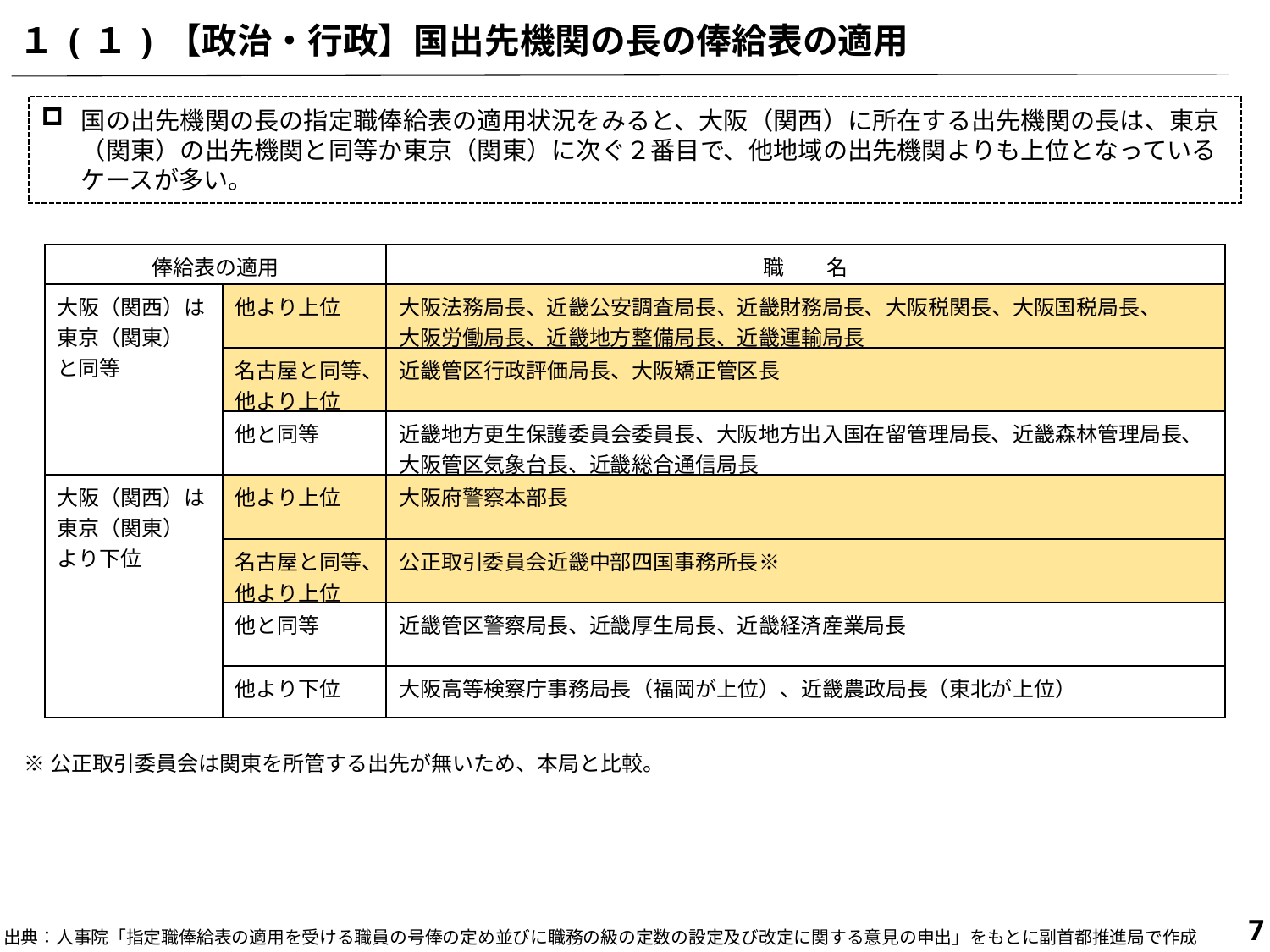

１(１)【政治・行政】国出先機関の長の俸給表の適用
国の出先機関の長の指定職俸給表の適用状況をみると、大阪（関西）に所在する出先機関の長は、東京（関東）の出先機関と同等か東京（関東）に次ぐ２番目で、他地域の出先機関よりも上位となっているケースが多い。
| 俸給表の適用 | 俸給表上の適用 | 職　　名 |
| --- | --- | --- |
| 大阪（関西）は 東京（関東） と同等 | 他より上位 | 大阪法務局長、近畿公安調査局長、近畿財務局長、大阪税関長、大阪国税局長、 大阪労働局長、近畿地方整備局長、近畿運輸局長 |
|  | 名古屋と同等、 他より上位 | 近畿管区行政評価局長、大阪矯正管区長 |
|  | 他と同等 | 近畿地方更生保護委員会委員長、大阪地方出入国在留管理局長、近畿森林管理局長、 大阪管区気象台長、近畿総合通信局長 |
| 大阪（関西）は 東京（関東） より下位 | 他より上位 | 大阪府警察本部長 |
|  | 名古屋と同等、 他より上位 | 公正取引委員会近畿中部四国事務所長※ |
|  | 他と同等 | 近畿管区警察局長、近畿厚生局長、近畿経済産業局長 |
|  | 他より下位 | 大阪高等検察庁事務局長（福岡が上位）、近畿農政局長（東北が上位） |
※公正取引委員会は関東を所管する出先が無いため、本局と比較。
7
出典：人事院「指定職俸給表の適用を受ける職員の号俸の定め並びに職務の級の定数の設定及び改定に関する意見の申出」をもとに副首都推進局で作成